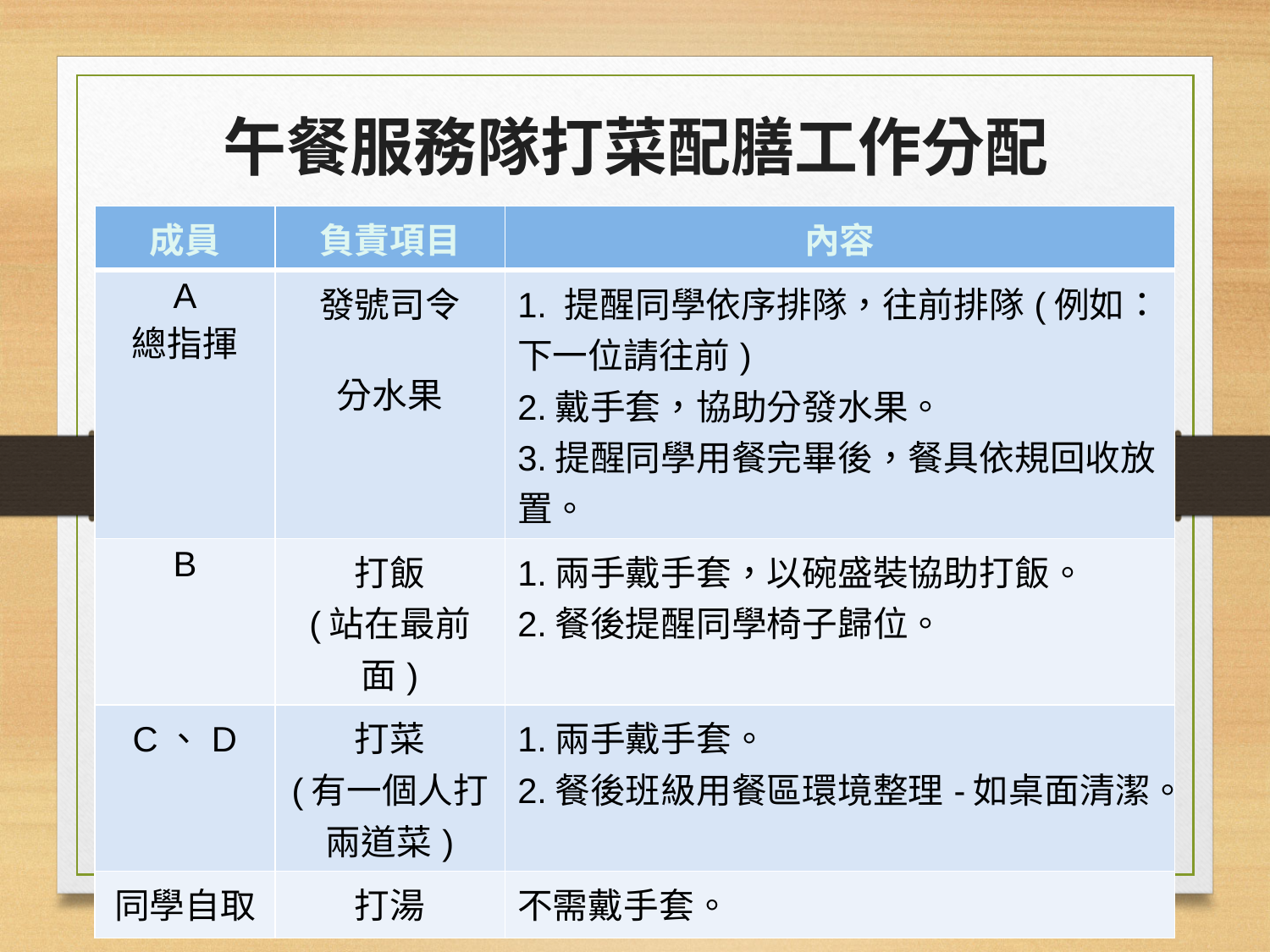

午餐服務隊打菜配膳工作分配
| 成員 | 負責項目 | 內容 |
| --- | --- | --- |
| A 總指揮 | 發號司令 分水果 | 1. 提醒同學依序排隊，往前排隊(例如：下一位請往前) 2.戴手套，協助分發水果。 3.提醒同學用餐完畢後，餐具依規回收放置。 |
| B | 打飯 (站在最前面) | 1.兩手戴手套，以碗盛裝協助打飯。 2.餐後提醒同學椅子歸位。 |
| C、D | 打菜 (有一個人打兩道菜) | 1.兩手戴手套。 2.餐後班級用餐區環境整理-如桌面清潔。 |
| 同學自取 | 打湯 | 不需戴手套。 |